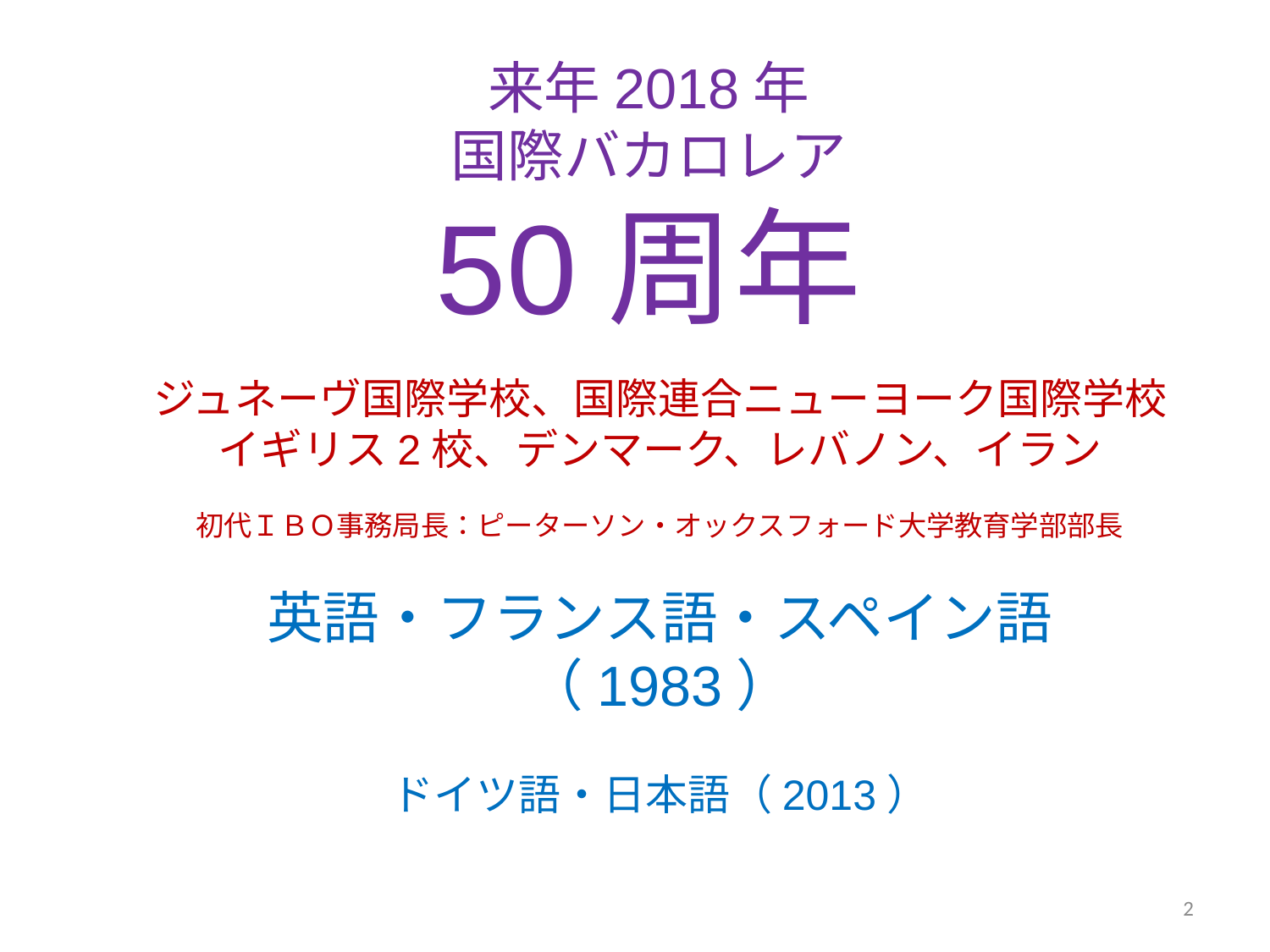

来年2018年
国際バカロレア
50周年
ジュネーヴ国際学校、国際連合ニューヨーク国際学校
イギリス2校、デンマーク、レバノン、イラン

初代ＩＢＯ事務局長：ピーターソン・オックスフォード大学教育学部部長
英語・フランス語・スペイン語（1983）

ドイツ語・日本語（2013）
2